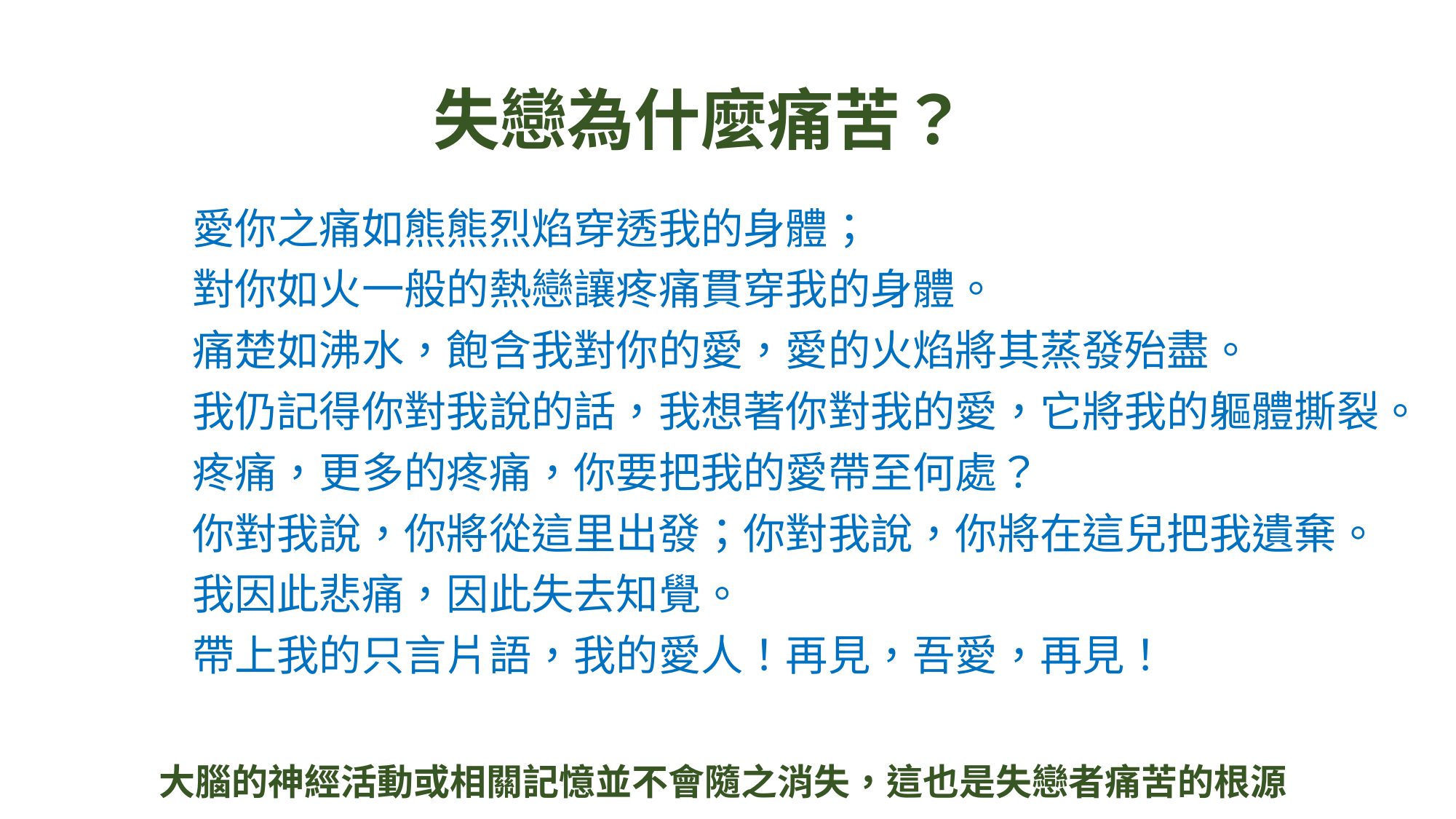

# 失戀為什麼痛苦？
愛你之痛如熊熊烈焰穿透我的身體；
對你如火一般的熱戀讓疼痛貫穿我的身體。
痛楚如沸水，飽含我對你的愛，愛的火焰將其蒸發殆盡。
我仍記得你對我說的話，我想著你對我的愛，它將我的軀體撕裂。
疼痛，更多的疼痛，你要把我的愛帶至何處？
你對我說，你將從這里出發；你對我說，你將在這兒把我遺棄。
我因此悲痛，因此失去知覺。
帶上我的只言片語，我的愛人！再見，吾愛，再見！

大腦的神經活動或相關記憶並不會隨之消失，這也是失戀者痛苦的根源